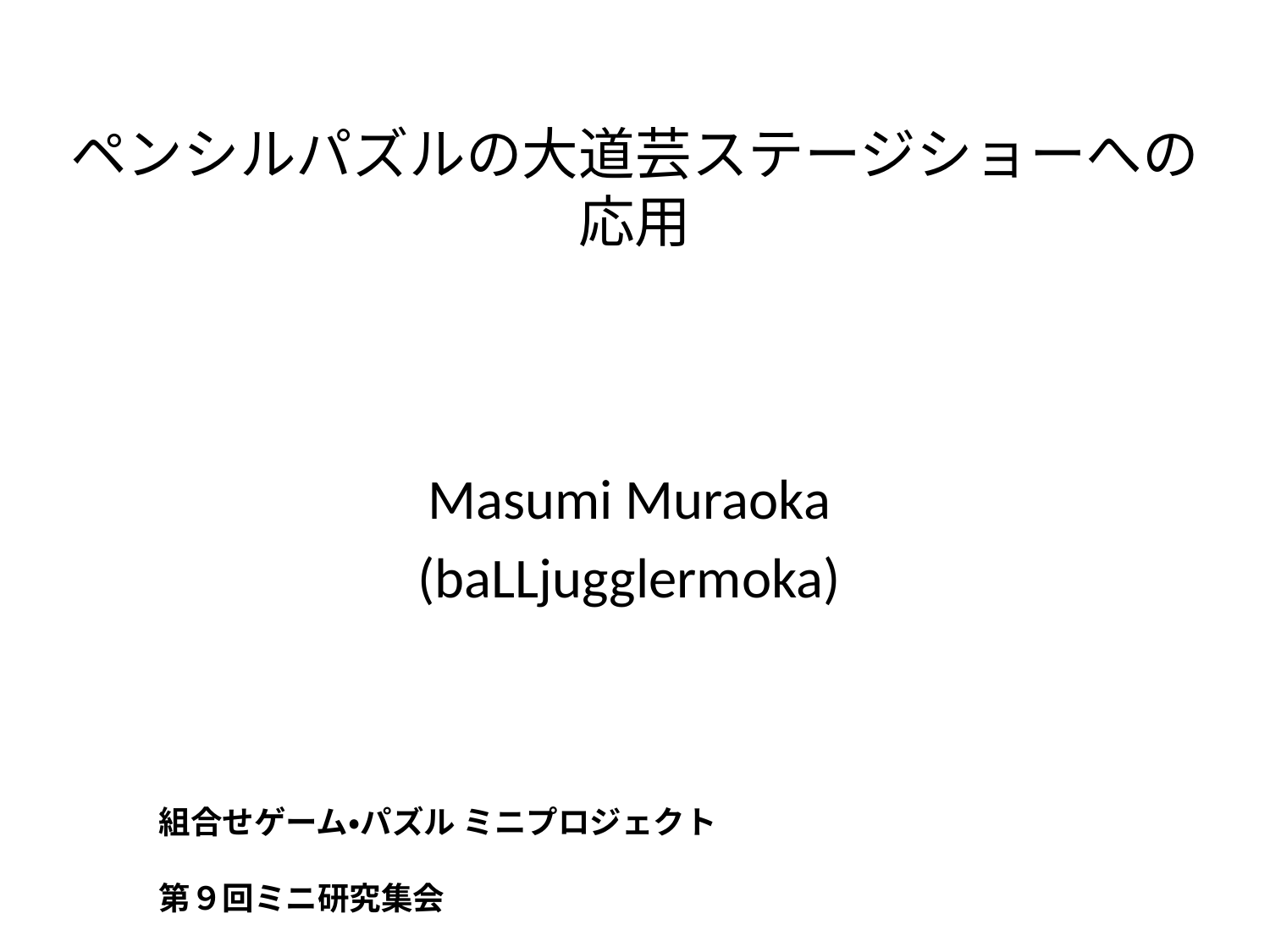

# ペンシルパズルの大道芸ステージショーへの応用
Masumi Muraoka
(baLLjugglermoka)
組合せゲーム・パズル ミニプロジェクト

第９回ミニ研究集会